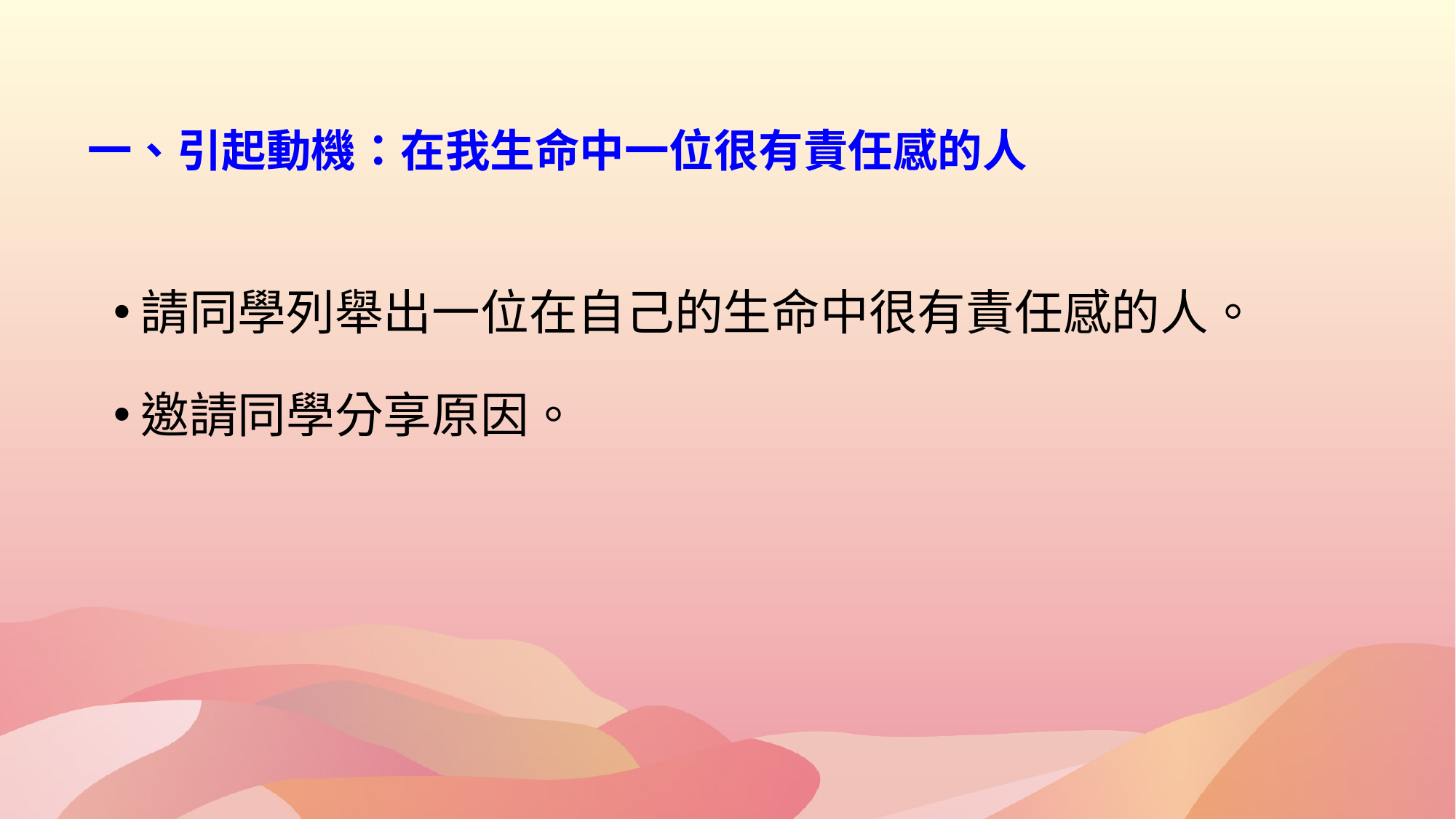

# 一、引起動機：在我生命中一位很有責任感的人
請同學列舉出一位在自己的生命中很有責任感的人。
邀請同學分享原因。